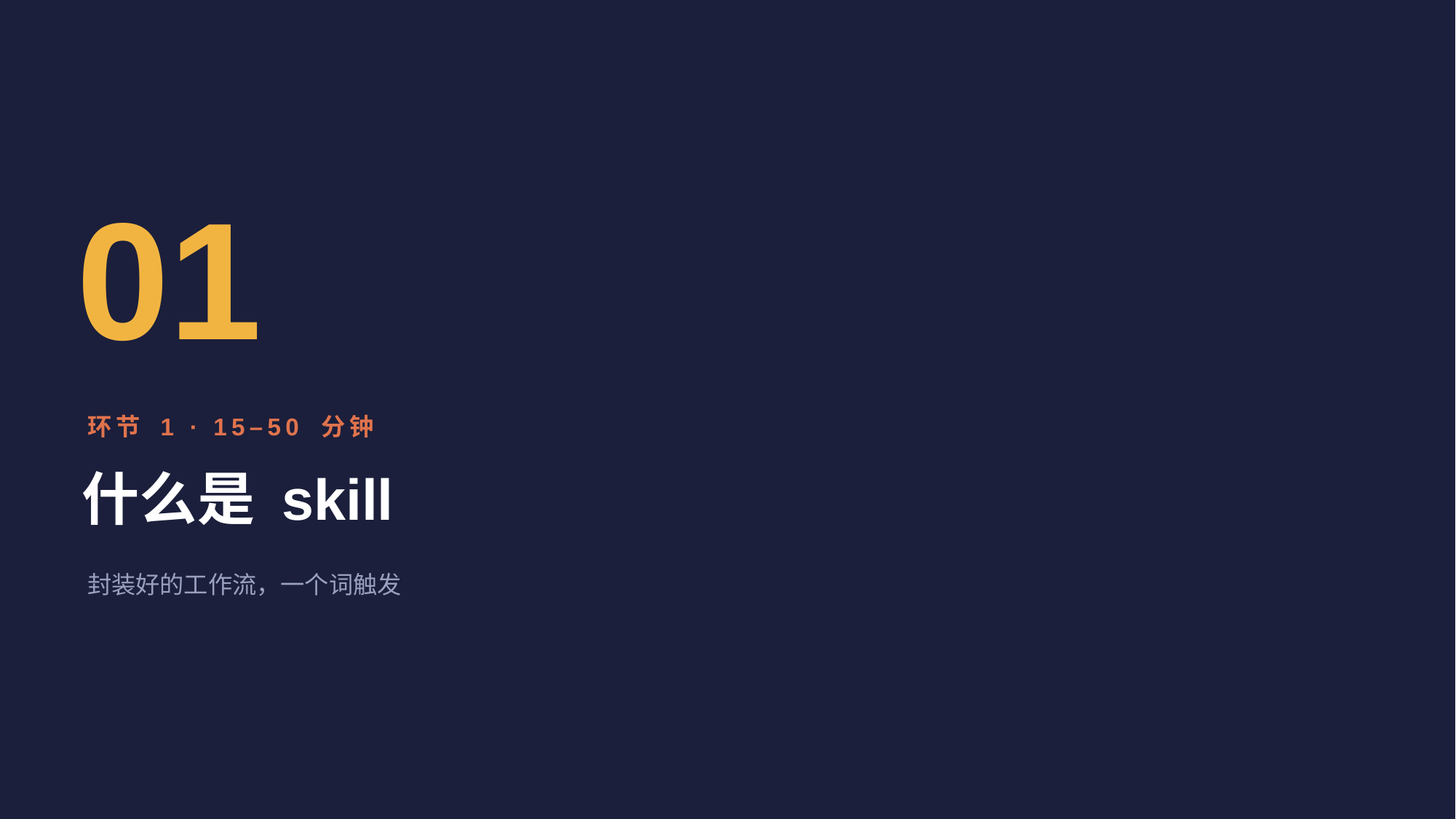

01
环节 1 · 15–50 分钟
什么是 skill
封装好的工作流，一个词触发